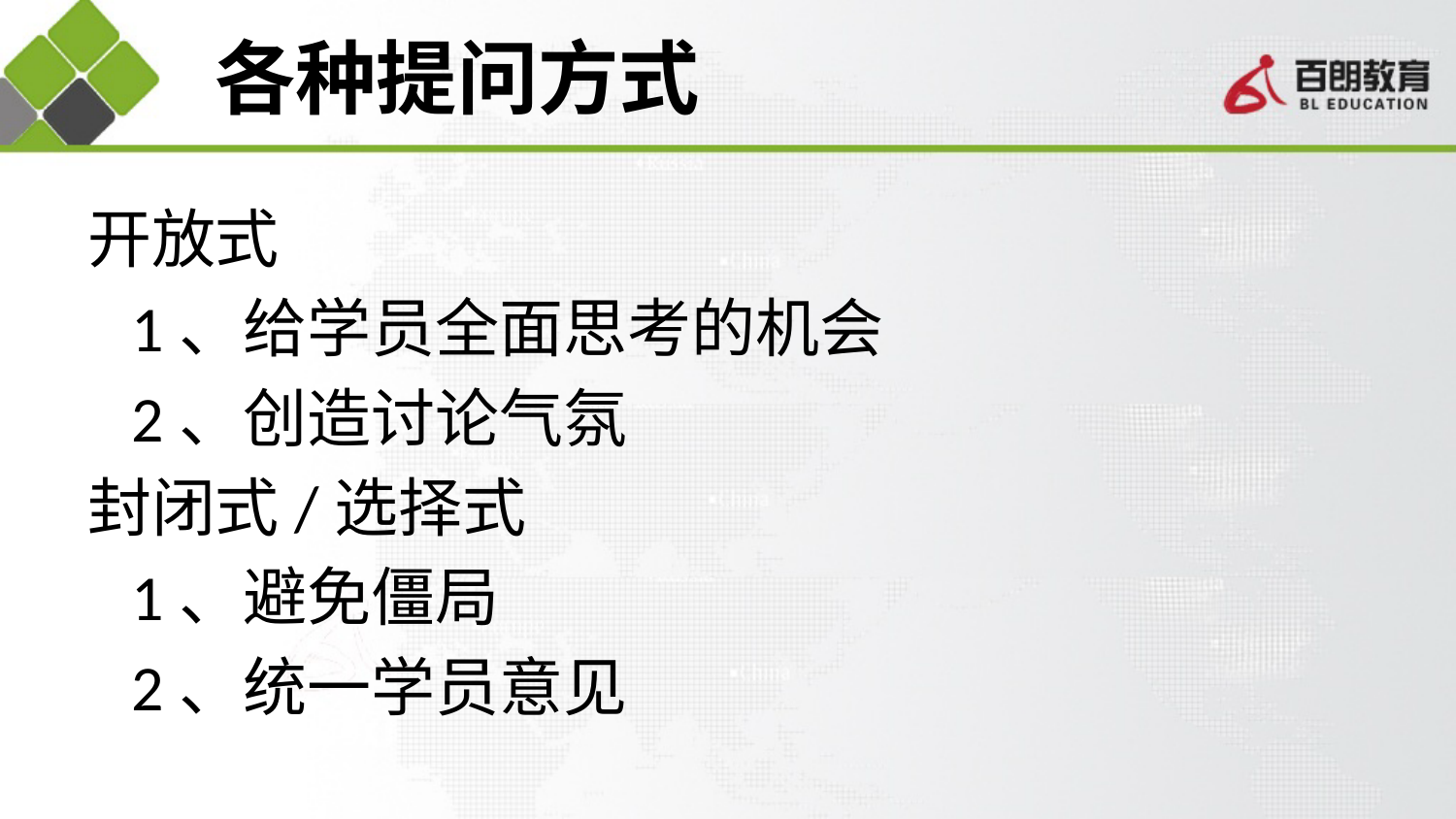

# 各种提问方式
开放式
   1、给学员全面思考的机会
   2、创造讨论气氛
封闭式/选择式
   1、避免僵局
   2、统一学员意见